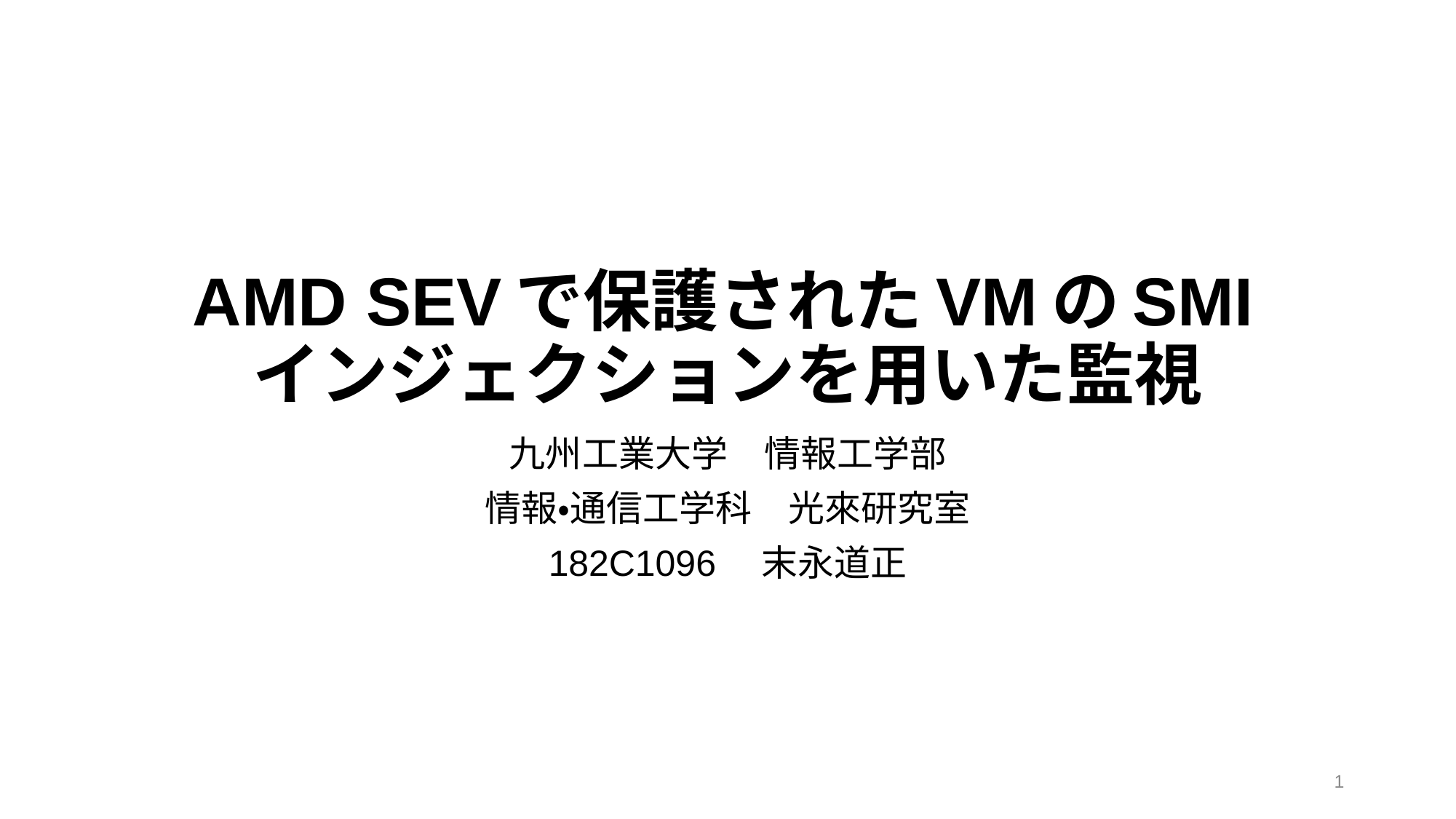

# AMD SEVで保護されたVMのSMIインジェクションを用いた監視
九州工業大学　情報工学部
情報・通信工学科　光來研究室
182C1096　末永道正
1